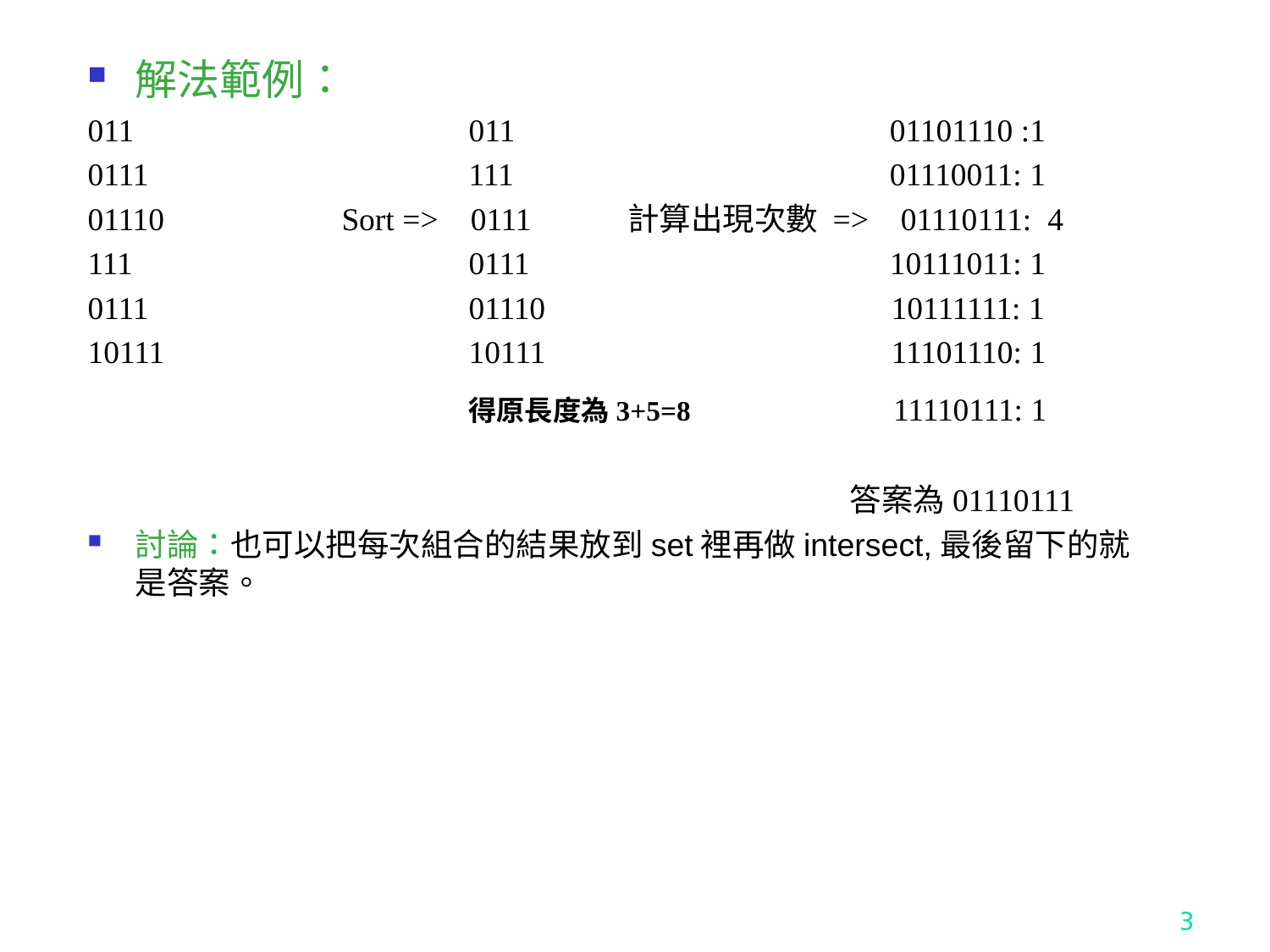

解法範例：
011			011			     01101110 :1
0111			111			     01110011: 1
01110 		Sort =>    0111	   計算出現次數 =>    01110111:  4
111			0111			     10111011: 1
0111			01110		                     10111111: 1
10111			10111                                           11101110: 1
			得原長度為3+5=8                             11110111: 1

						答案為01110111
討論：也可以把每次組合的結果放到set裡再做intersect,最後留下的就是答案。
3